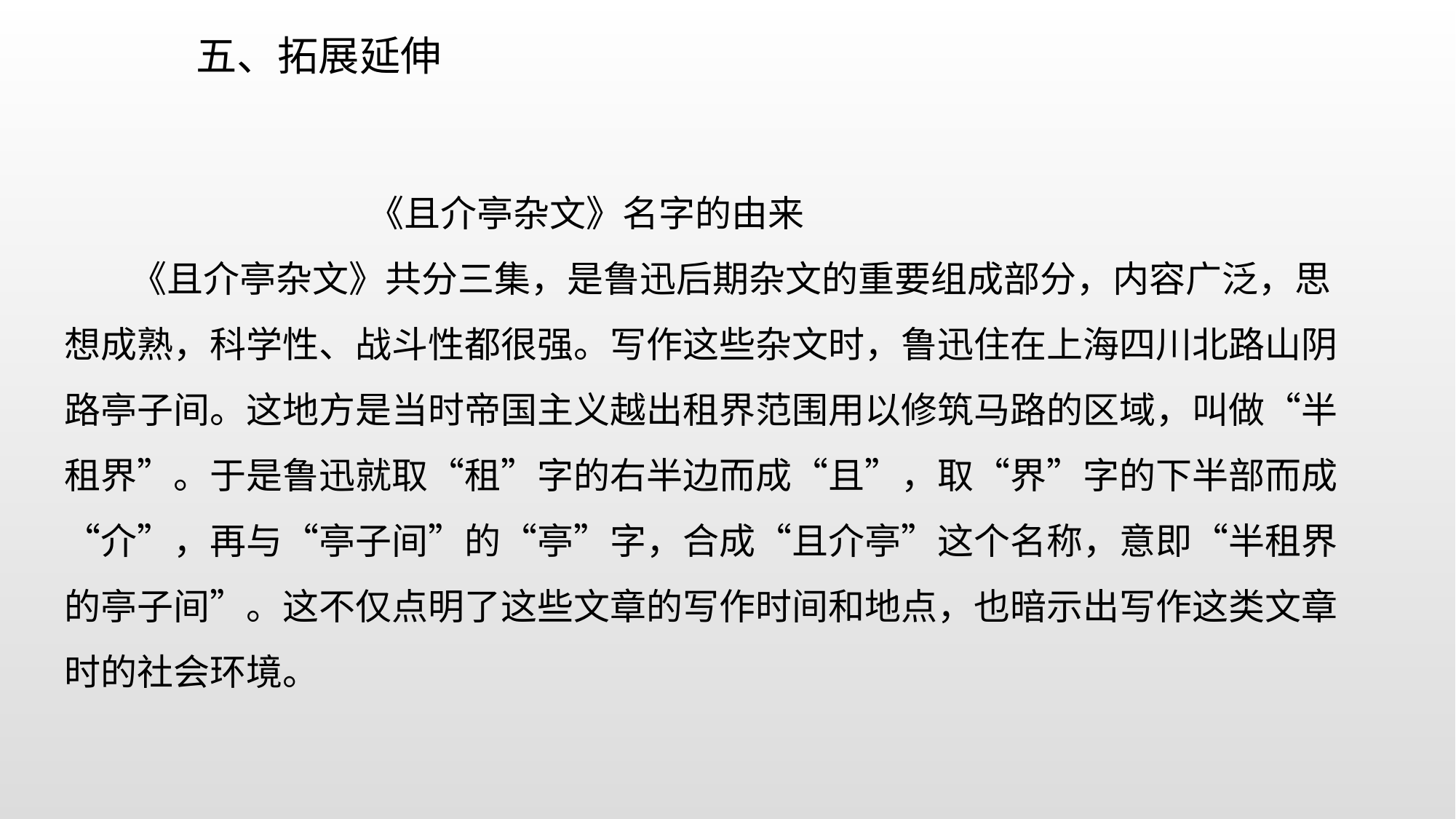

五、拓展延伸

                                    《且介亭杂文》名字的由来
       《且介亭杂文》共分三集，是鲁迅后期杂文的重要组成部分，内容广泛，思想成熟，科学性、战斗性都很强。写作这些杂文时，鲁迅住在上海四川北路山阴路亭子间。这地方是当时帝国主义越出租界范围用以修筑马路的区域，叫做“半租界”。于是鲁迅就取“租”字的右半边而成“且”，取“界”字的下半部而成“介”，再与“亭子间”的“亭”字，合成“且介亭”这个名称，意即“半租界的亭子间”。这不仅点明了这些文章的写作时间和地点，也暗示出写作这类文章时的社会环境。